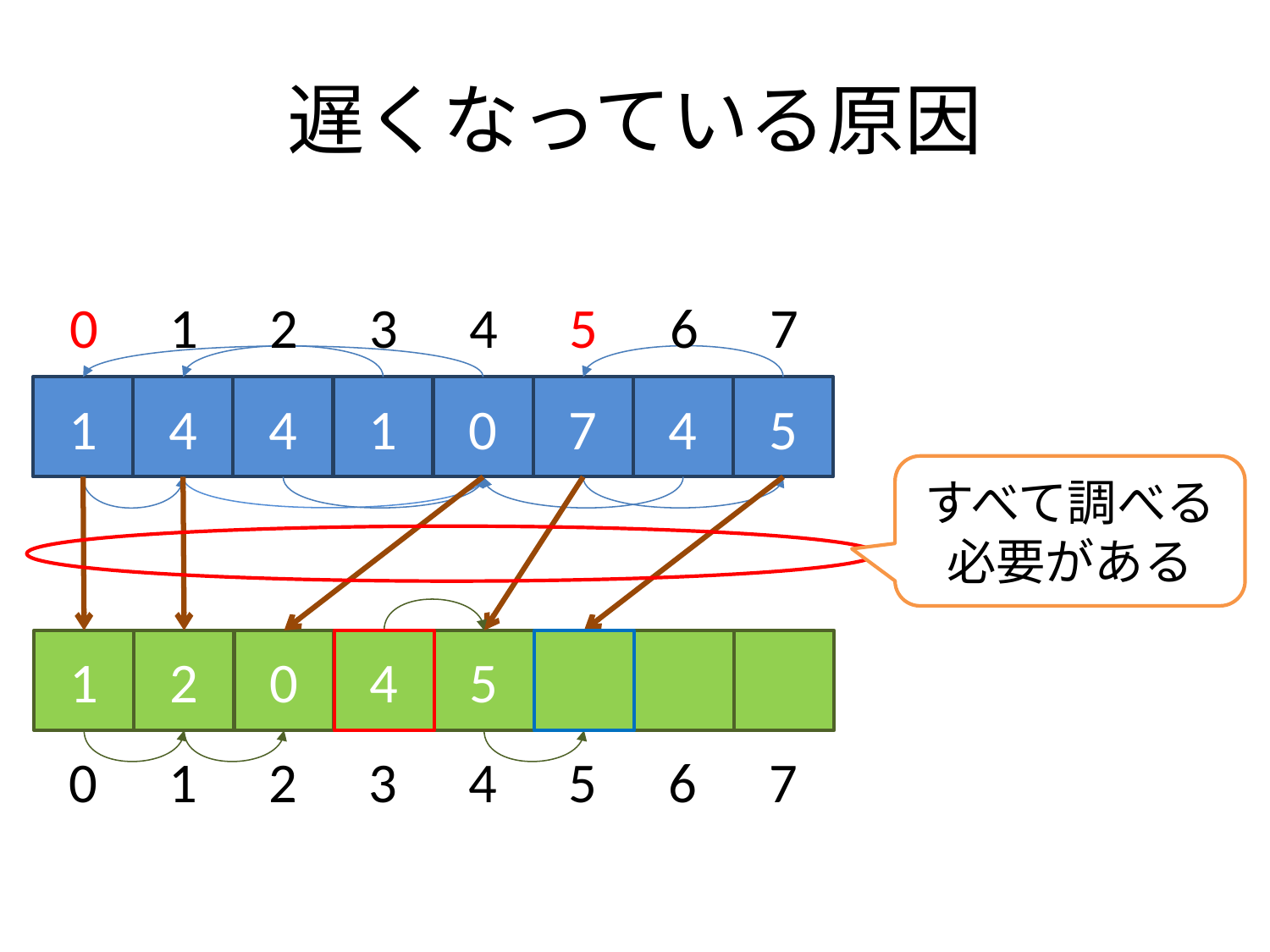

# 遅くなっている原因
0
1
2
3
4
5
6
7
1
4
4
1
0
7
4
5
すべて調べる
必要がある

1
2
0
4
5

0
1
2
3
4
5
6
7